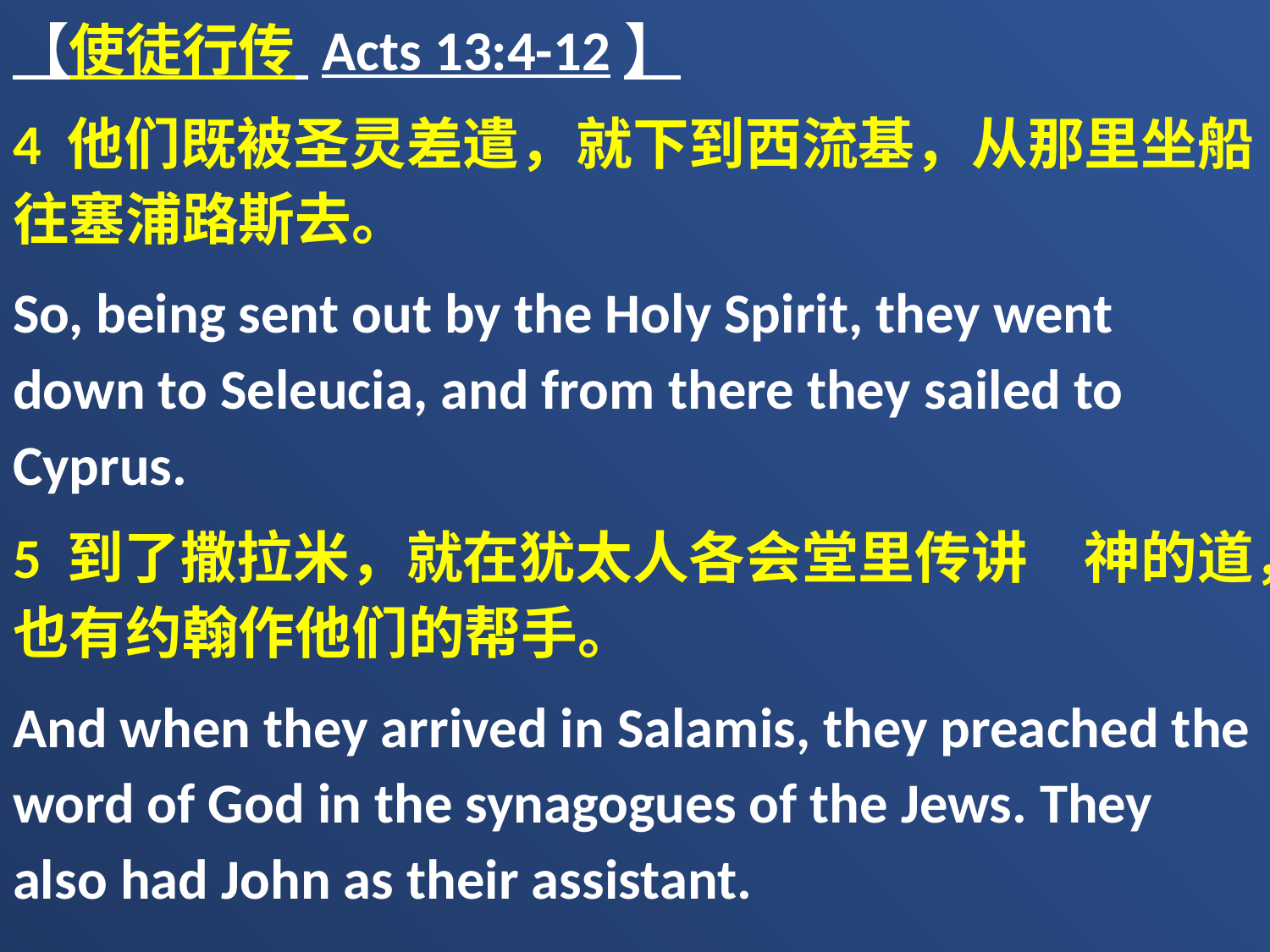

【使徒行传 Acts 13:4-12】
4 他们既被圣灵差遣，就下到西流基，从那里坐船往塞浦路斯去。
So, being sent out by the Holy Spirit, they went down to Seleucia, and from there they sailed to Cyprus.
5 到了撒拉米，就在犹太人各会堂里传讲　神的道，也有约翰作他们的帮手。
And when they arrived in Salamis, they preached the word of God in the synagogues of the Jews. They also had John as their assistant.